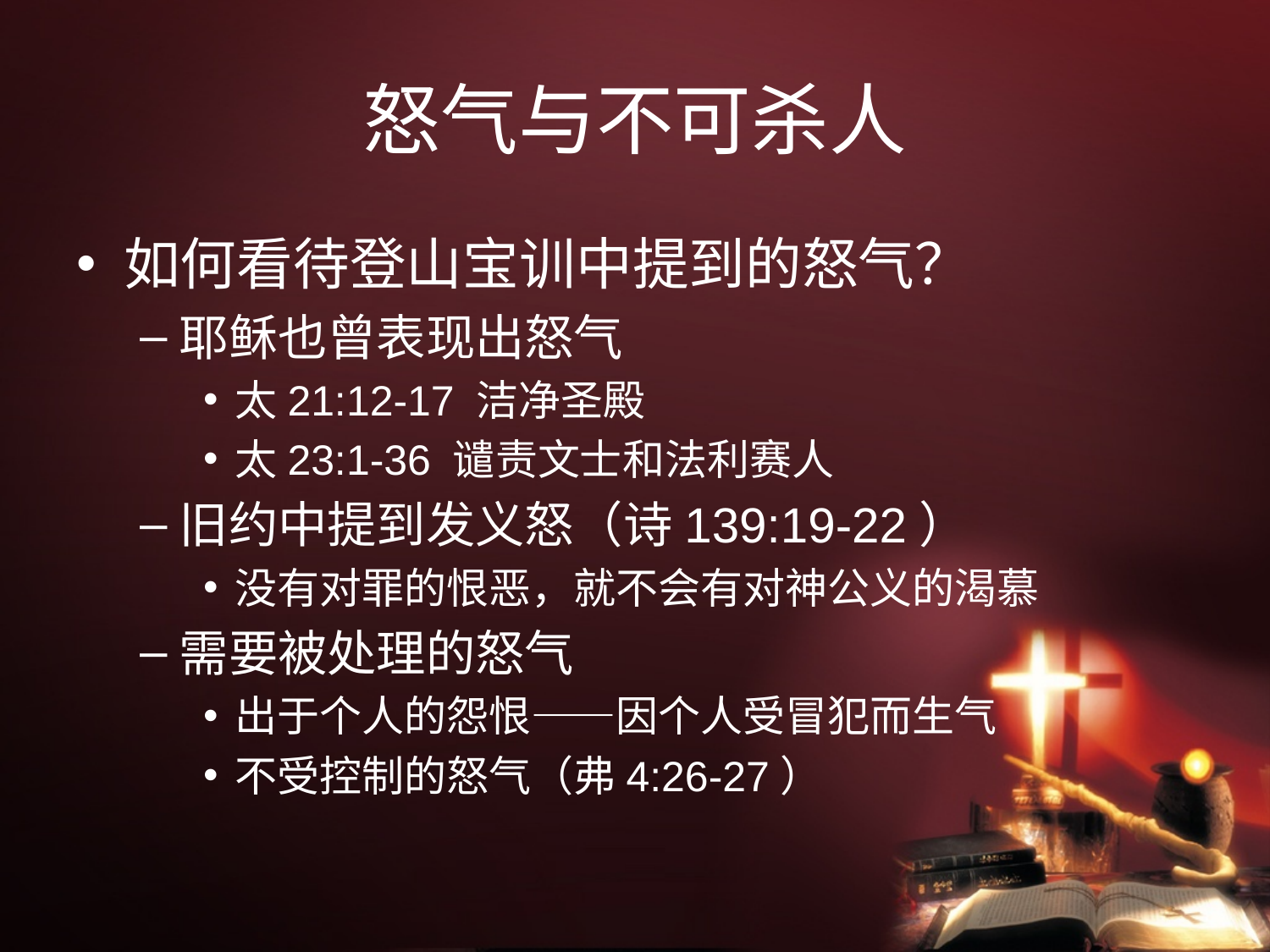

# 怒气与不可杀人
如何看待登山宝训中提到的怒气？
耶稣也曾表现出怒气
太21:12-17 洁净圣殿
太23:1-36 谴责文士和法利赛人
旧约中提到发义怒（诗139:19-22）
没有对罪的恨恶，就不会有对神公义的渴慕
需要被处理的怒气
出于个人的怨恨——因个人受冒犯而生气
不受控制的怒气（弗4:26-27）